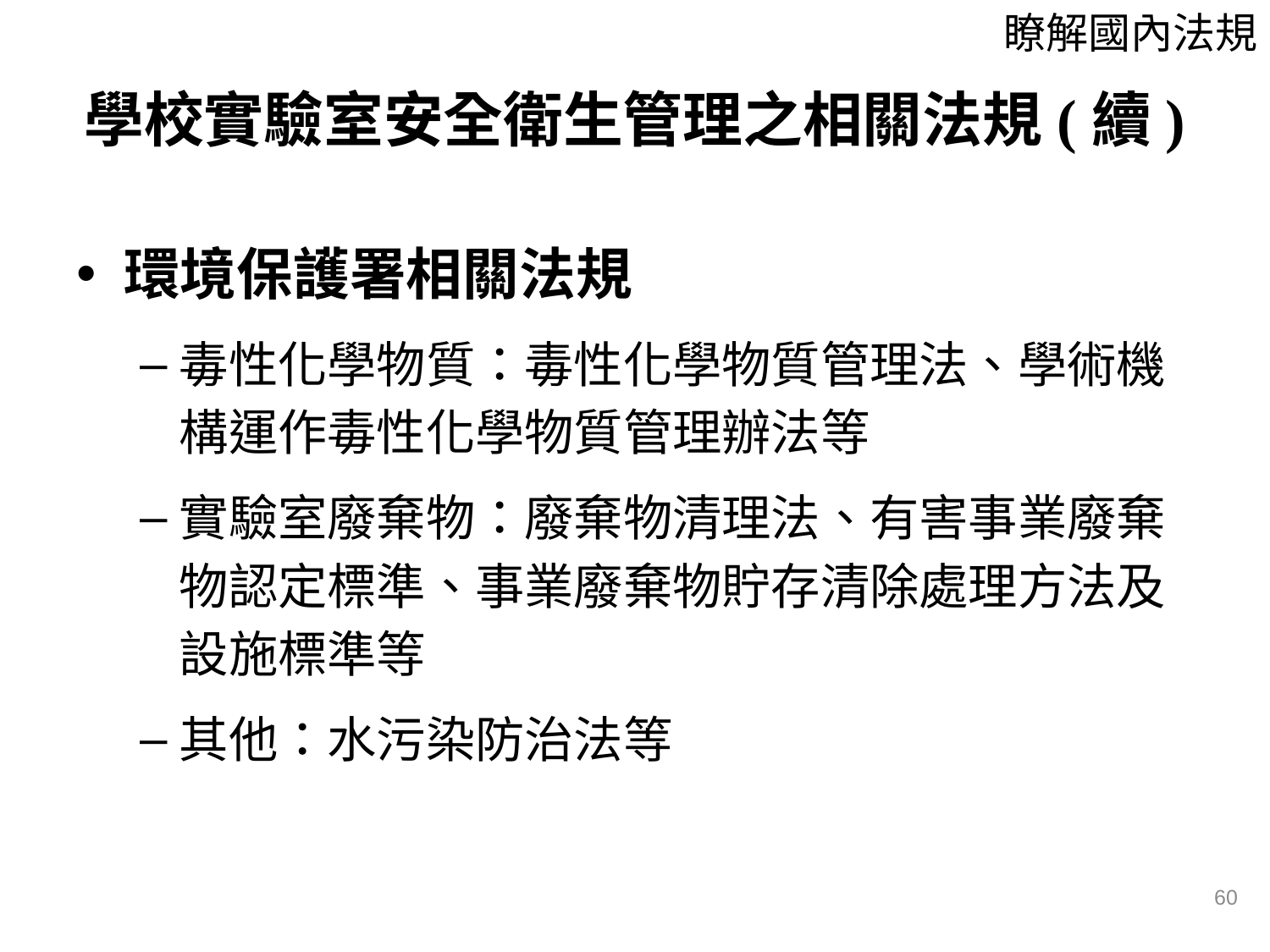

瞭解國內法規
# 學校實驗室安全衛生管理之相關法規(續)
環境保護署相關法規
毒性化學物質：毒性化學物質管理法、學術機構運作毒性化學物質管理辦法等
實驗室廢棄物：廢棄物清理法、有害事業廢棄物認定標準、事業廢棄物貯存清除處理方法及設施標準等
其他：水污染防治法等
60